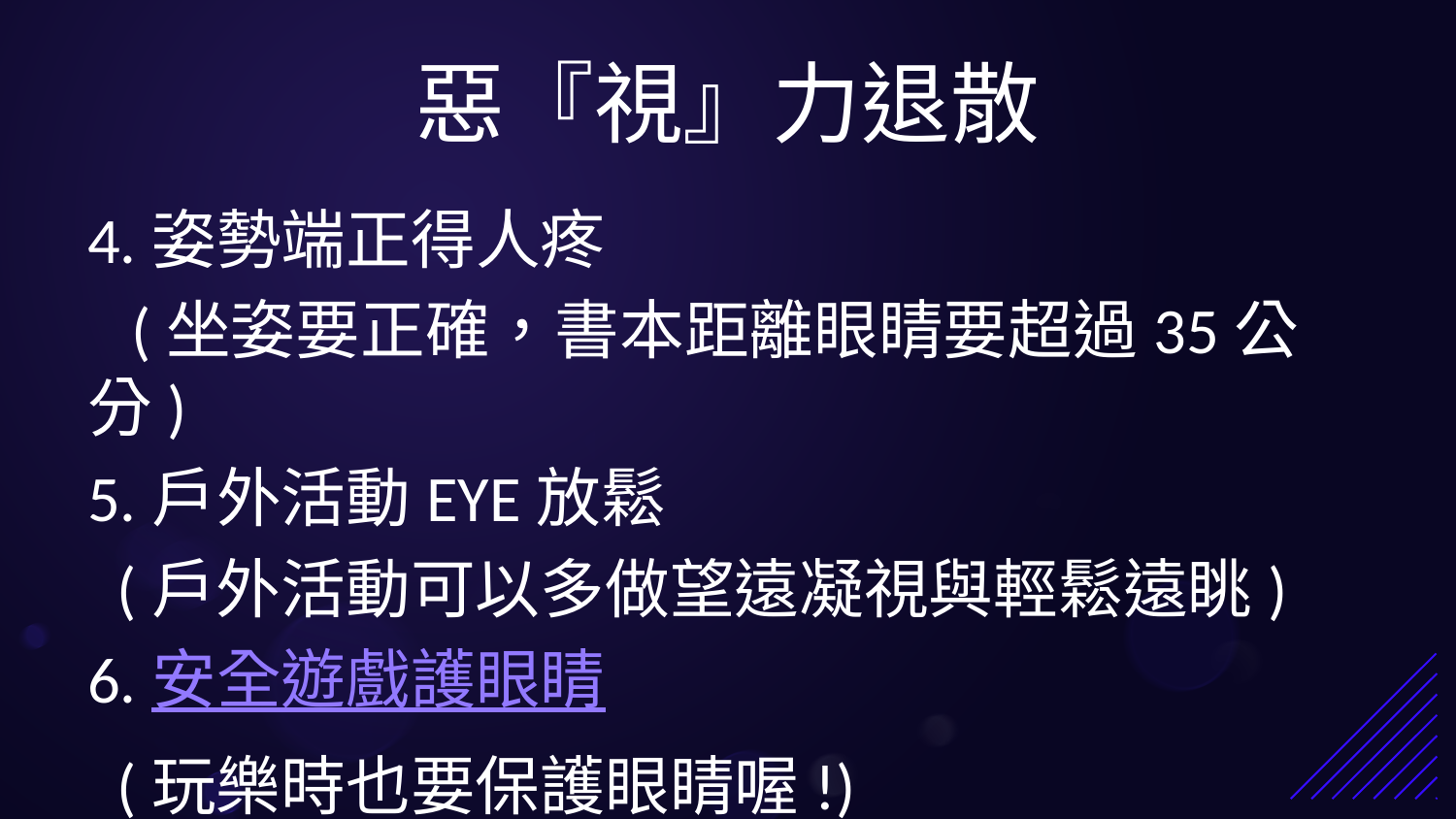

# 惡『視』力退散
4.姿勢端正得人疼
   (坐姿要正確，書本距離眼睛要超過35公分)
5.戶外活動EYE放鬆
  (戶外活動可以多做望遠凝視與輕鬆遠眺)
6.安全遊戲護眼睛
  (玩樂時也要保護眼睛喔!)